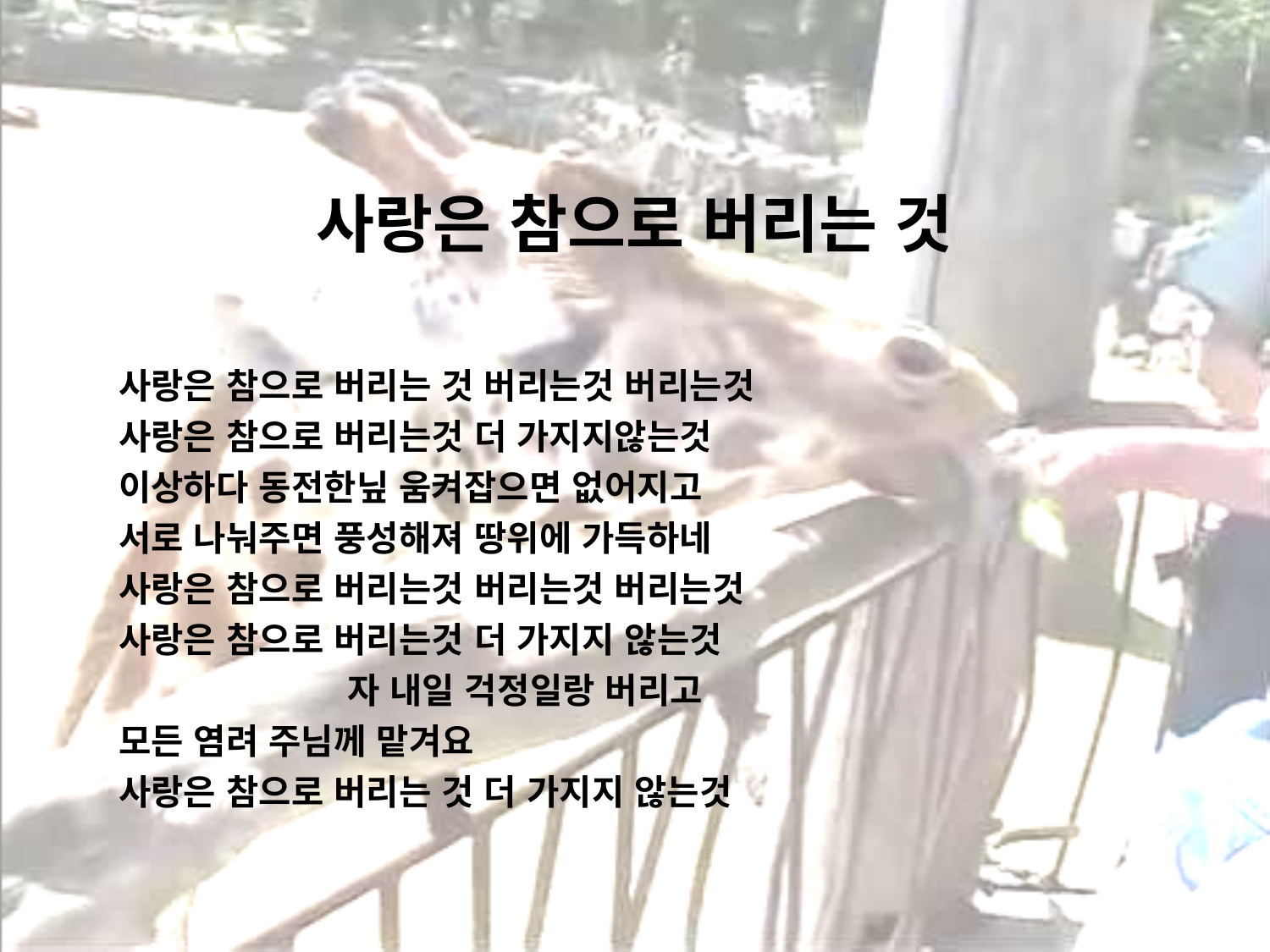

# 사랑은 참으로 버리는 것
사랑은 참으로 버리는 것 버리는것 버리는것
사랑은 참으로 버리는것 더 가지지않는것
이상하다 동전한닢 움켜잡으면 없어지고
서로 나눠주면 풍성해져 땅위에 가득하네
사랑은 참으로 버리는것 버리는것 버리는것
사랑은 참으로 버리는것 더 가지지 않는것                                자 내일 걱정일랑 버리고
모든 염려 주님께 맡겨요                               사랑은 참으로 버리는 것 더 가지지 않는것